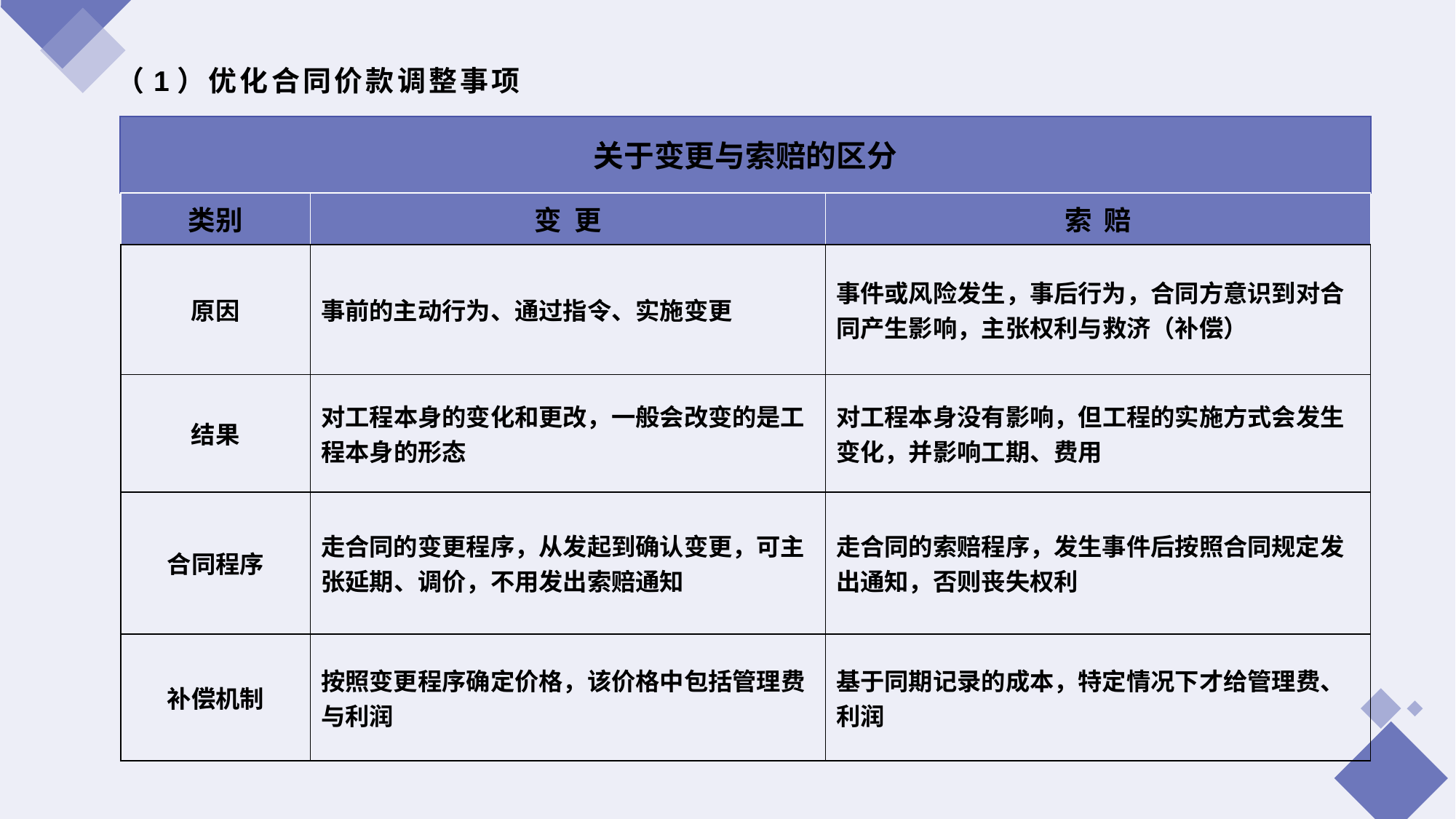

# （1）优化合同价款调整事项
关于变更与索赔的区分
| 类别 | 变 更 | 索 赔 |
| --- | --- | --- |
| 原因 | 事前的主动行为、通过指令、实施变更 | 事件或风险发生，事后行为，合同方意识到对合同产生影响，主张权利与救济（补偿） |
| 结果 | 对工程本身的变化和更改，一般会改变的是工程本身的形态 | 对工程本身没有影响，但工程的实施方式会发生变化，并影响工期、费用 |
| 合同程序 | 走合同的变更程序，从发起到确认变更，可主张延期、调价，不用发出索赔通知 | 走合同的索赔程序，发生事件后按照合同规定发出通知，否则丧失权利 |
| 补偿机制 | 按照变更程序确定价格，该价格中包括管理费与利润 | 基于同期记录的成本，特定情况下才给管理费、利润 |